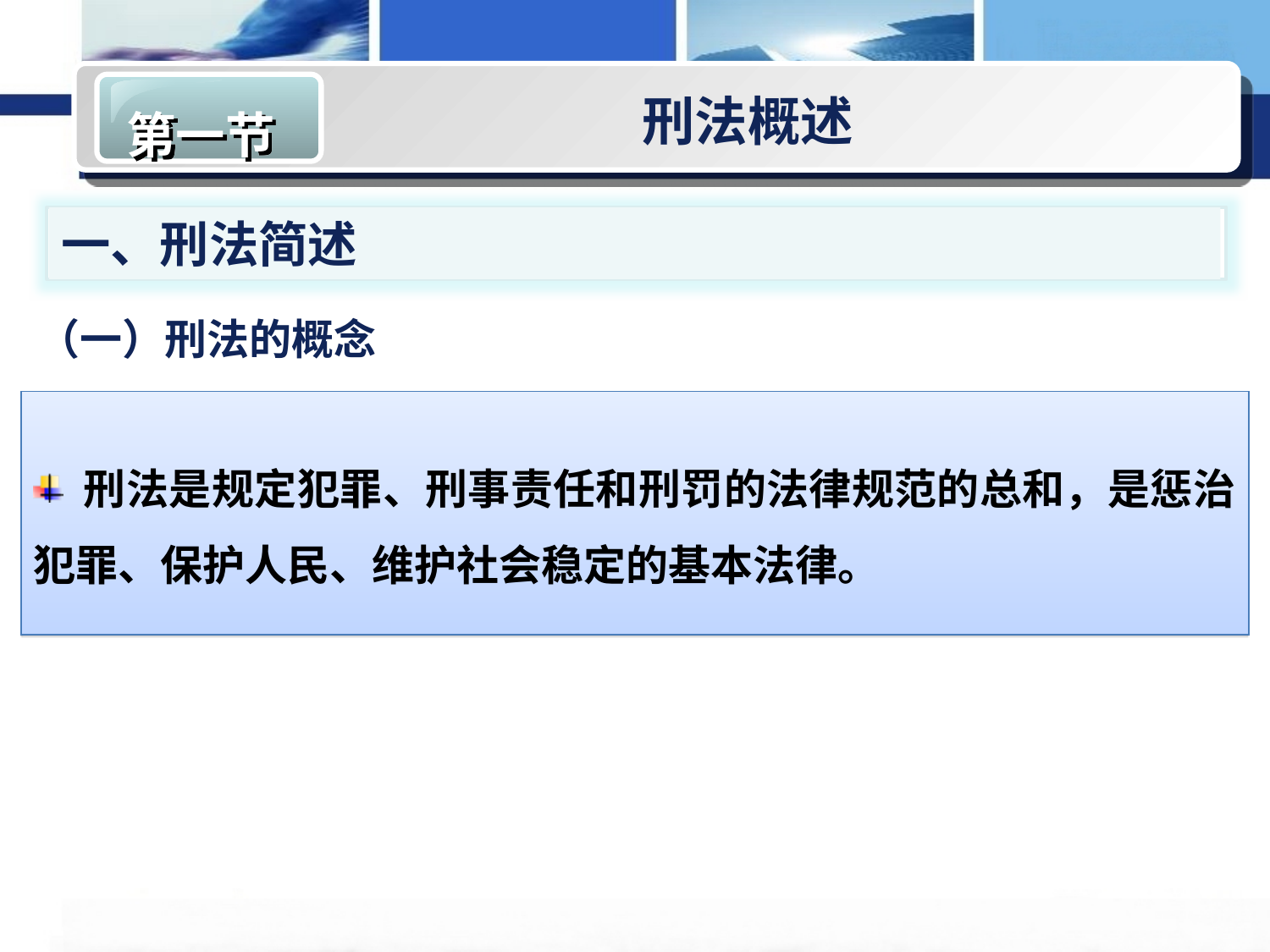

第一节
刑法概述

一、刑法简述
（一）刑法的概念
 刑法是规定犯罪、刑事责任和刑罚的法律规范的总和，是惩治犯罪、保护人民、维护社会稳定的基本法律。
2